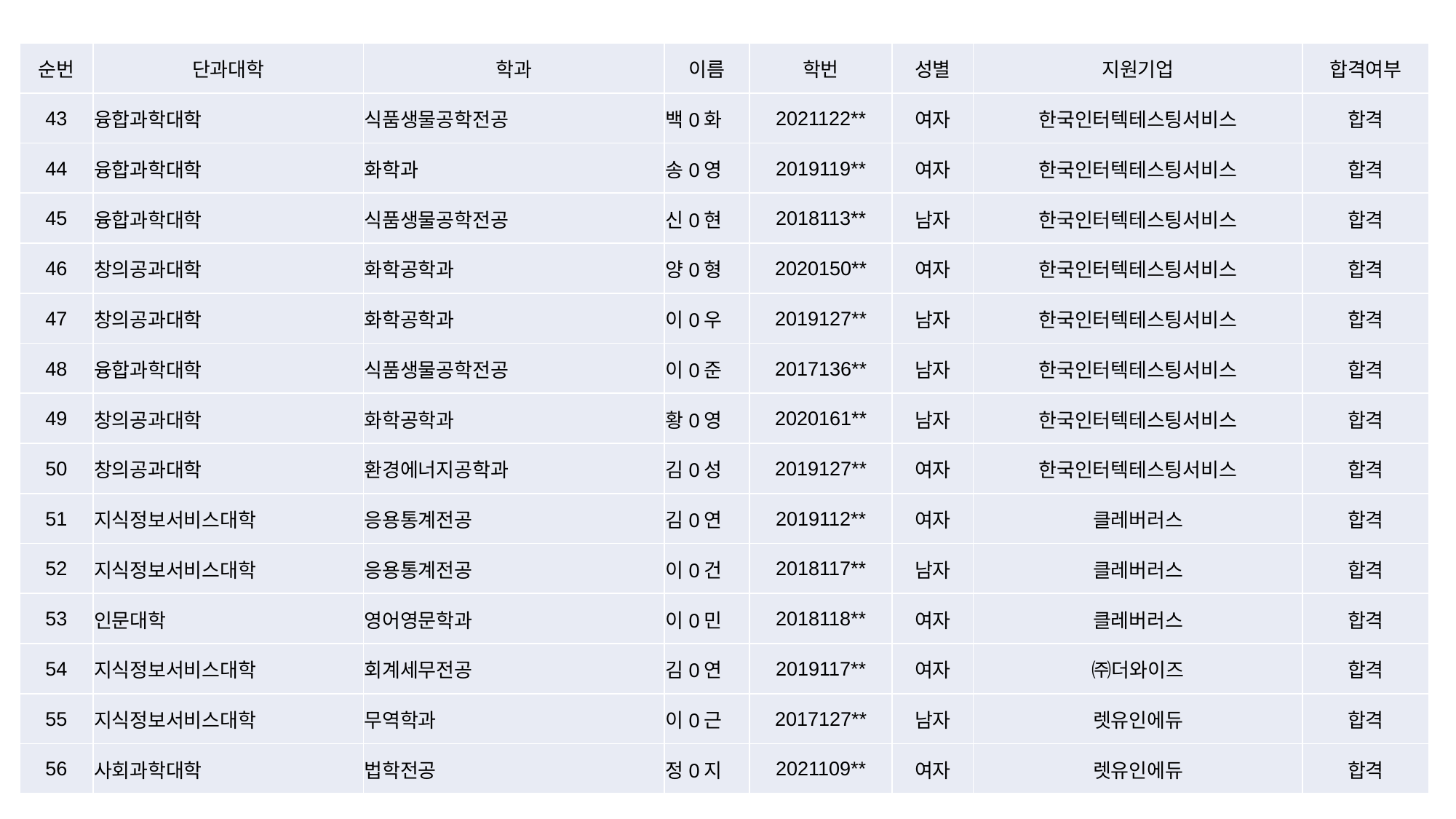

| 순번 | 단과대학 | 학과 | 이름 | 학번 | 성별 | 지원기업 | 합격여부 |
| --- | --- | --- | --- | --- | --- | --- | --- |
| 43 | 융합과학대학 | 식품생물공학전공 | 백0화 | 2021122\*\* | 여자 | 한국인터텍테스팅서비스 | 합격 |
| 44 | 융합과학대학 | 화학과 | 송0영 | 2019119\*\* | 여자 | 한국인터텍테스팅서비스 | 합격 |
| 45 | 융합과학대학 | 식품생물공학전공 | 신0현 | 2018113\*\* | 남자 | 한국인터텍테스팅서비스 | 합격 |
| 46 | 창의공과대학 | 화학공학과 | 양0형 | 2020150\*\* | 여자 | 한국인터텍테스팅서비스 | 합격 |
| 47 | 창의공과대학 | 화학공학과 | 이0우 | 2019127\*\* | 남자 | 한국인터텍테스팅서비스 | 합격 |
| 48 | 융합과학대학 | 식품생물공학전공 | 이0준 | 2017136\*\* | 남자 | 한국인터텍테스팅서비스 | 합격 |
| 49 | 창의공과대학 | 화학공학과 | 황0영 | 2020161\*\* | 남자 | 한국인터텍테스팅서비스 | 합격 |
| 50 | 창의공과대학 | 환경에너지공학과 | 김0성 | 2019127\*\* | 여자 | 한국인터텍테스팅서비스 | 합격 |
| 51 | 지식정보서비스대학 | 응용통계전공 | 김0연 | 2019112\*\* | 여자 | 클레버러스 | 합격 |
| 52 | 지식정보서비스대학 | 응용통계전공 | 이0건 | 2018117\*\* | 남자 | 클레버러스 | 합격 |
| 53 | 인문대학 | 영어영문학과 | 이0민 | 2018118\*\* | 여자 | 클레버러스 | 합격 |
| 54 | 지식정보서비스대학 | 회계세무전공 | 김0연 | 2019117\*\* | 여자 | ㈜더와이즈 | 합격 |
| 55 | 지식정보서비스대학 | 무역학과 | 이0근 | 2017127\*\* | 남자 | 렛유인에듀 | 합격 |
| 56 | 사회과학대학 | 법학전공 | 정0지 | 2021109\*\* | 여자 | 렛유인에듀 | 합격 |